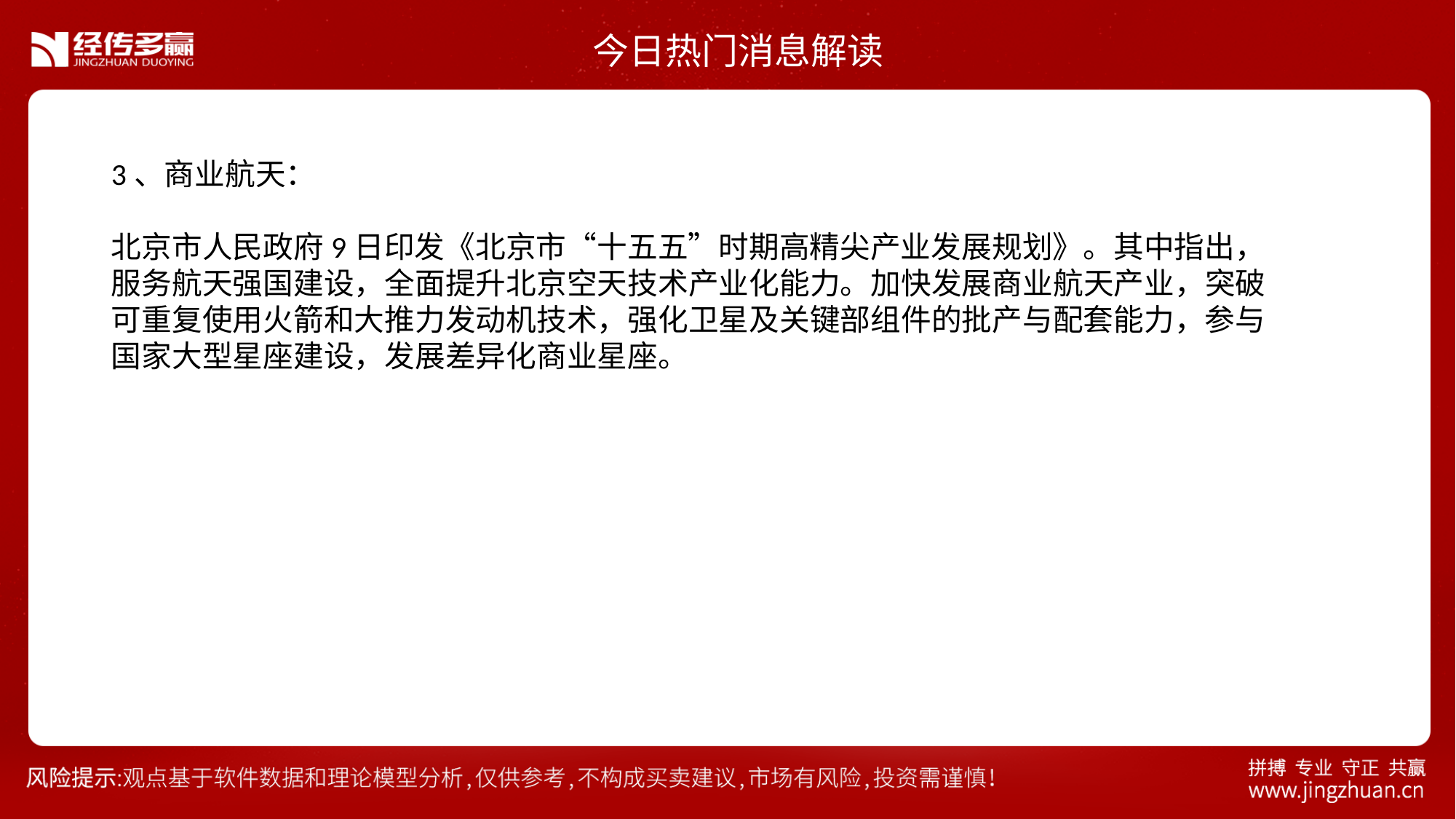

今日热门消息解读
3、商业航天：

北京市人民政府9日印发《北京市“十五五”时期高精尖产业发展规划》。其中指出，服务航天强国建设，全面提升北京空天技术产业化能力。加快发展商业航天产业，突破可重复使用火箭和大推力发动机技术，强化卫星及关键部组件的批产与配套能力，参与国家大型星座建设，发展差异化商业星座。